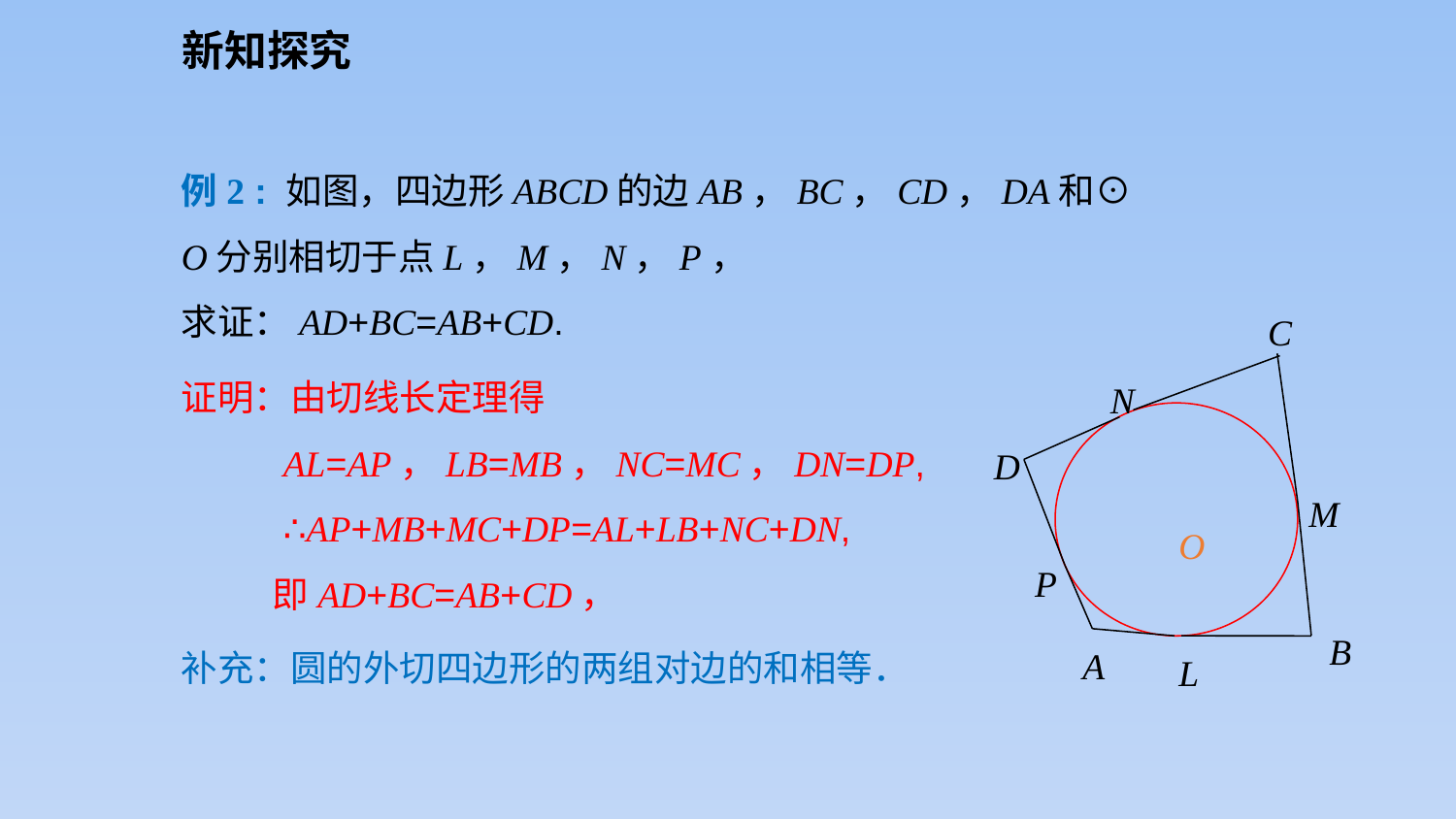

新知探究
例2 : 如图，四边形ABCD的边AB，BC，CD，DA和⊙O分别相切于点L，M，N，P，
求证：AD+BC=AB+CD.
C

证明：由切线长定理得
          AL=AP，LB=MB，NC=MC，DN=DP,
          ∴AP+MB+MC+DP=AL+LB+NC+DN,
          即AD+BC=AB+CD，

N

D

M

O
P

B
补充：圆的外切四边形的两组对边的和相等．

A
L